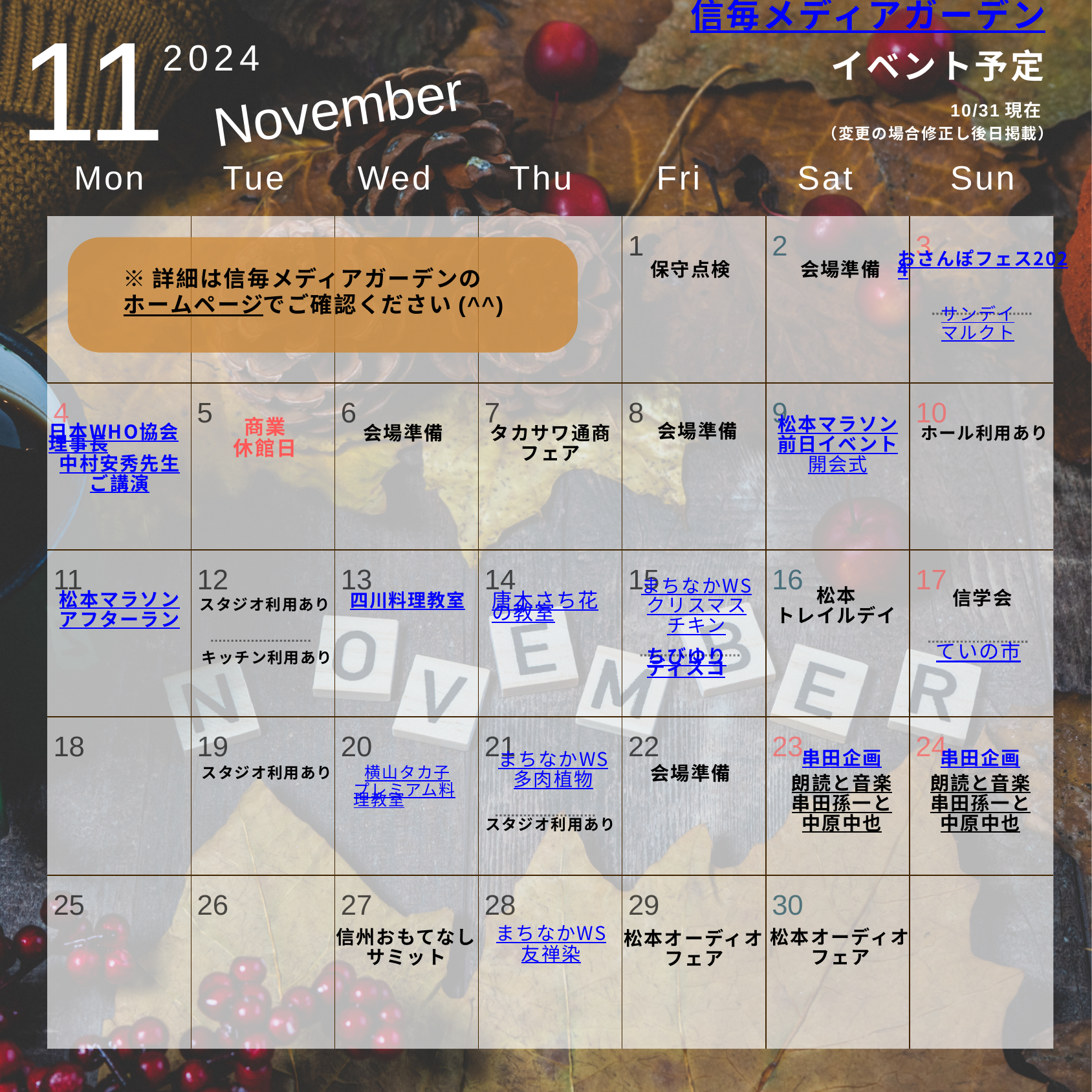

11
信毎メディアガーデン
2024
イベント予定
November
10/31現在
（変更の場合修正し後日掲載）
Mon
Tue
Wed
Thu
Fri
Sat
Sun
|  |  |  |  | 1 | 2 | 3 |
| --- | --- | --- | --- | --- | --- | --- |
| 4 | 5 | 6 | 7 | 8 | 9 | 10 |
| 11 | 12 | 13 | 14 | 15 | 16 | 17 |
| 18 | 19 | 20 | 21 | 22 | 23 | 24 |
| 25 | 26 | 27 | 28 | 29 | 30 |  |

おさんぽフェス2024
保守点検
会場準備
※詳細は信毎メディアガーデンの
ホームページでご確認ください(^^)
サンデイ
マルクト

商業
休館日
松本マラソン
前日イベント
開会式
会場準備
会場準備
タカサワ通商
フェア
ホール利用あり
日本WHO協会理事長
中村安秀先生
ご講演
まちなかWS
クリスマス
チキン
松本
トレイルデイ
信学会
松本マラソン
アフターラン
唐木さち花の教室
四川料理教室
スタジオ利用あり

ていの市
キッチン利用あり
ちびゆりディスコ

串田企画
朗読と音楽
串田孫一と
中原中也

串田企画
朗読と音楽
串田孫一と
中原中也

まちなかWS
多肉植物
会場準備
スタジオ利用あり
横山タカ子
プレミアム料理教室

スタジオ利用あり
信州おもてなしサミット
松本オーディオフェア
まちなかWS
友禅染
松本オーディオフェア